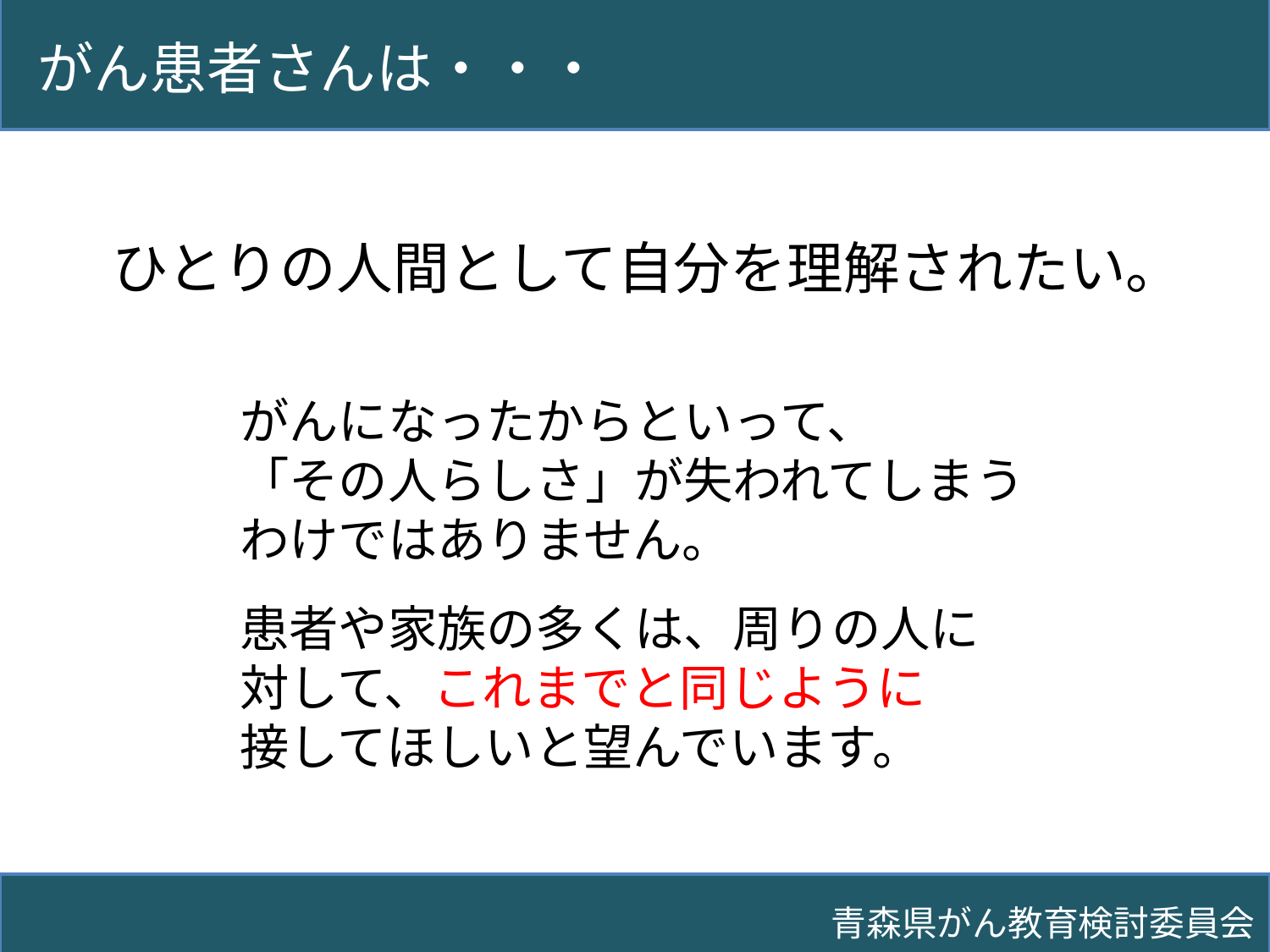

がん患者さんは・・・
ひとりの人間として自分を理解されたい。

がんになったからといって、
「その人らしさ」が失われてしまう
わけではありません。

患者や家族の多くは、周りの人に
対して、これまでと同じように
接してほしいと望んでいます。

青森県がん教育検討委員会